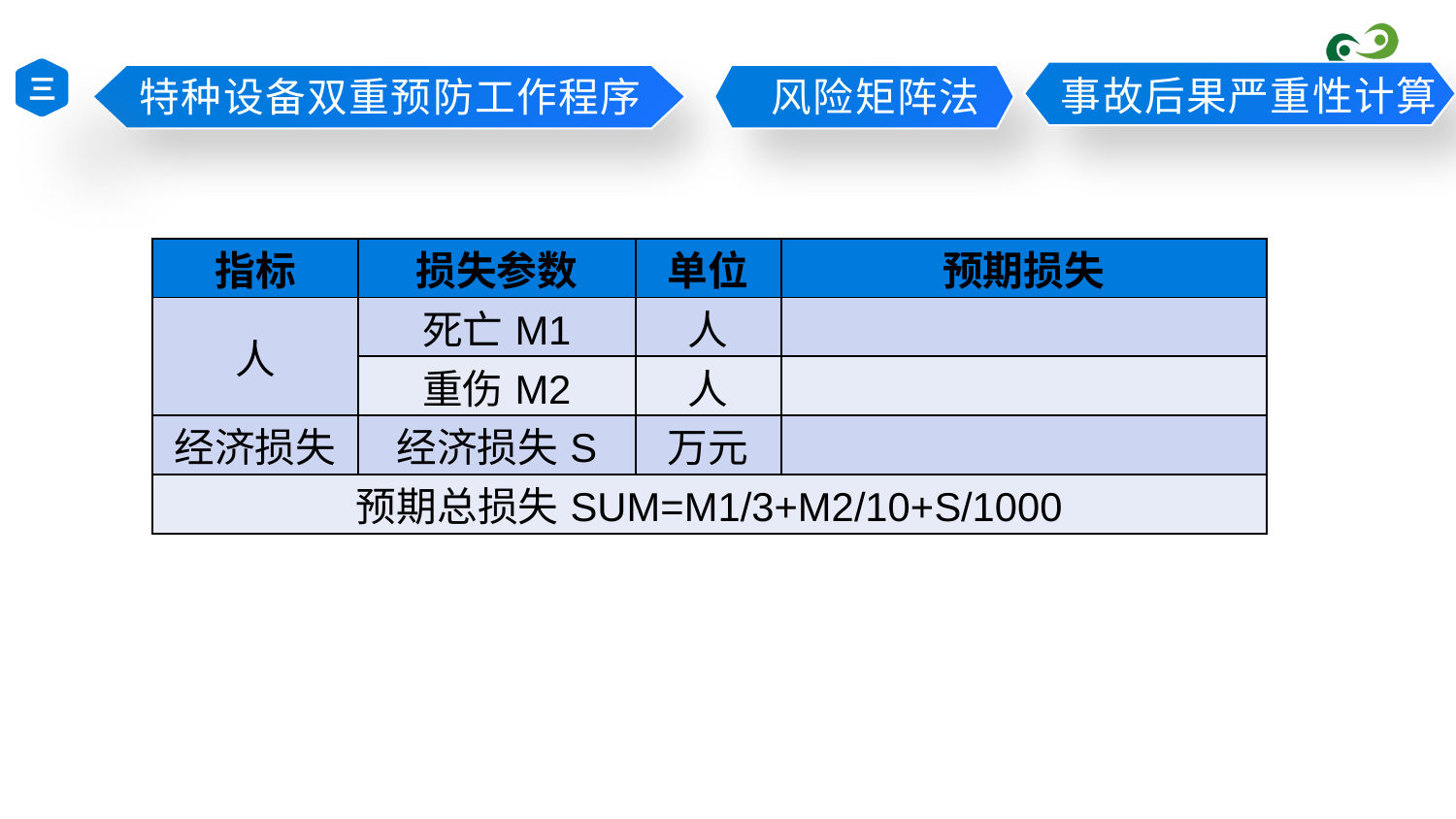

三
事故后果严重性计算

特种设备双重预防工作程序

 风险矩阵法
| 指标 | 损失参数 | 单位 | 预期损失 |
| --- | --- | --- | --- |
| 人 | 死亡M1 | 人 |  |
|  | 重伤M2 | 人 |  |
| 经济损失 | 经济损失S | 万元 |  |
| 预期总损失SUM=M1/3+M2/10+S/1000 |  |  |  |

58